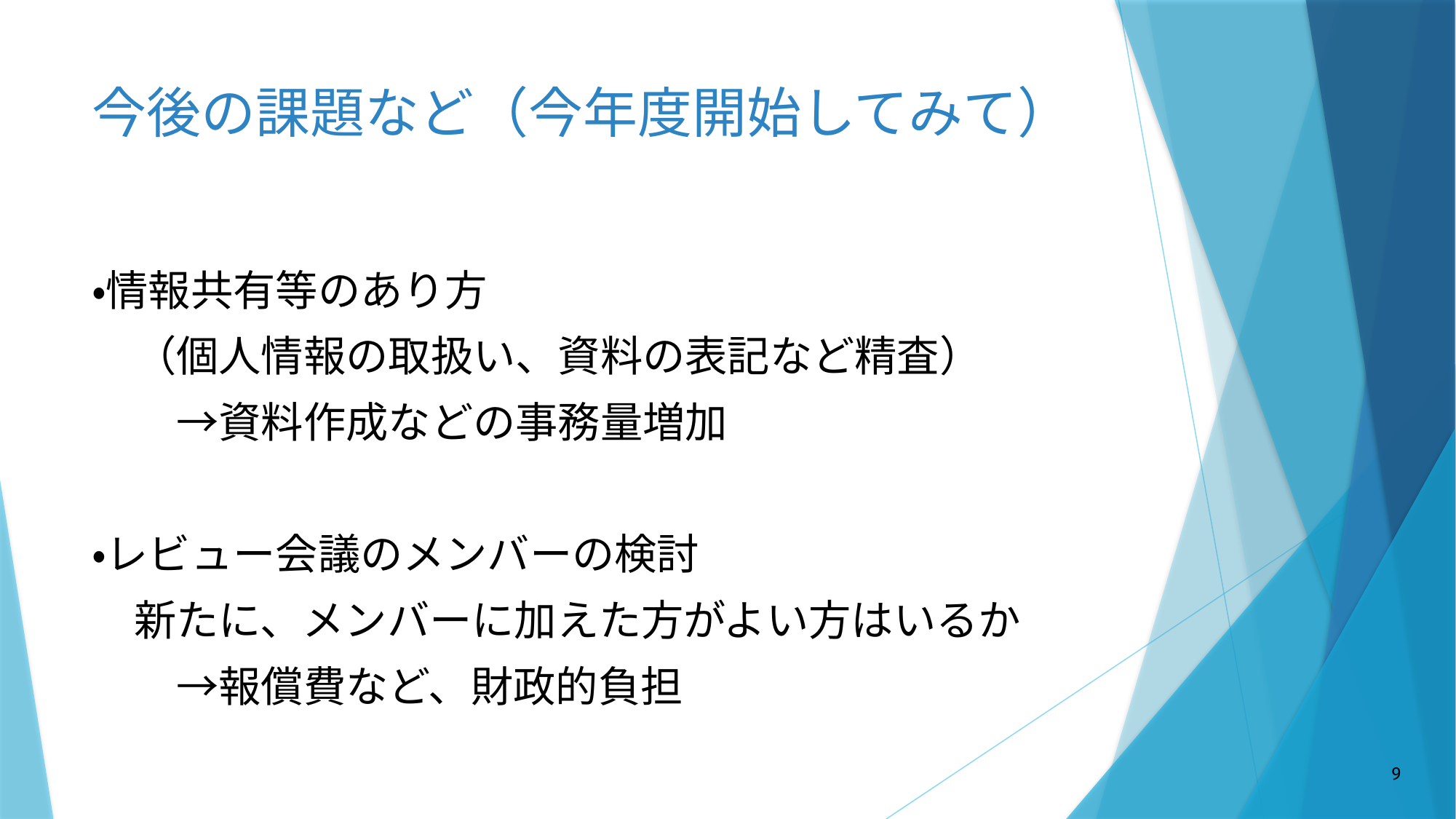

# 今後の課題など（今年度開始してみて）
・情報共有等のあり方
　（個人情報の取扱い、資料の表記など精査）
　　→資料作成などの事務量増加

・レビュー会議のメンバーの検討
　新たに、メンバーに加えた方がよい方はいるか
　　→報償費など、財政的負担

9